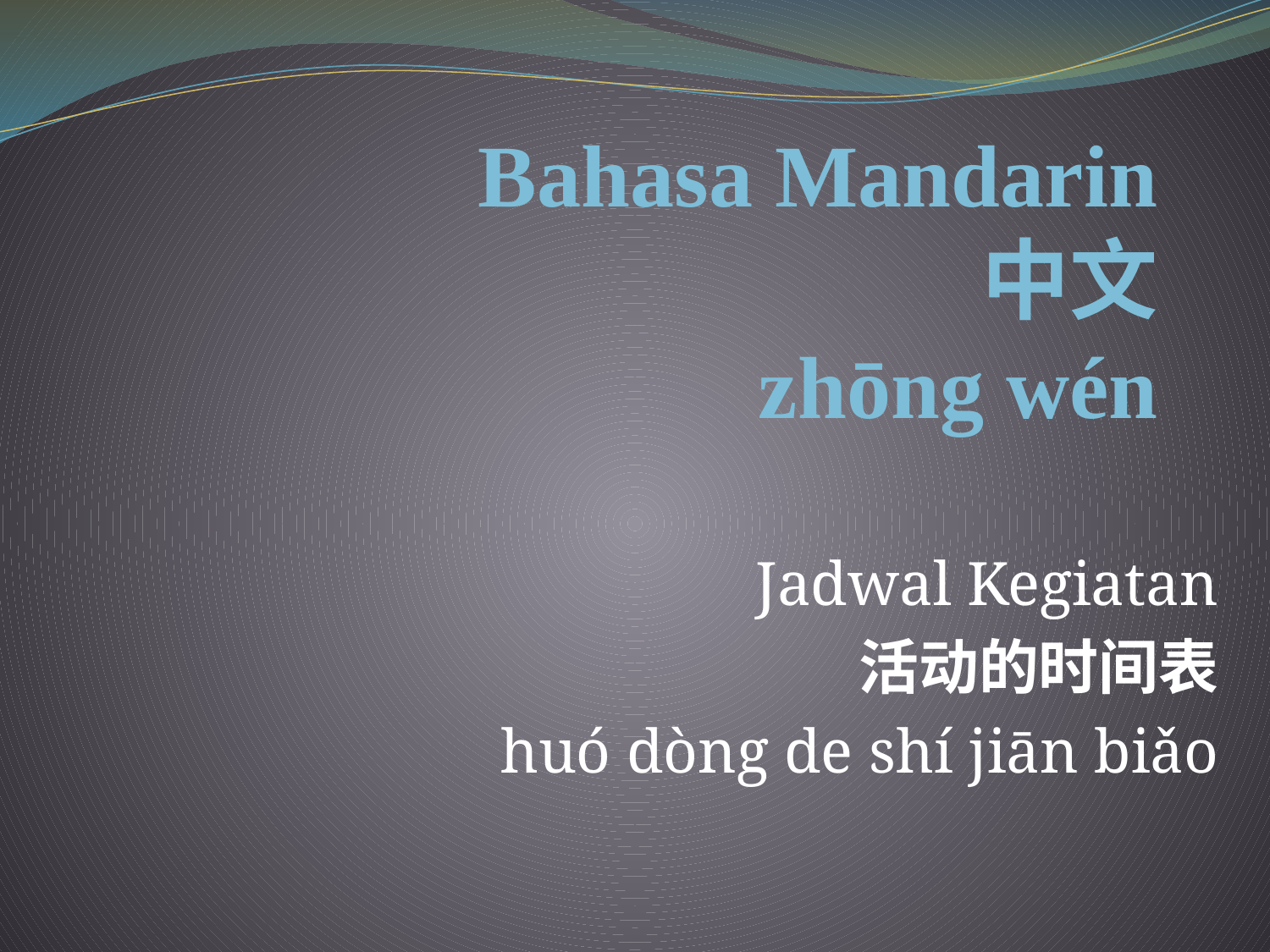

# Bahasa Mandarin 中文 zhōng wén
Jadwal Kegiatan
活动的时间表
huó dòng de shí jiān biǎo